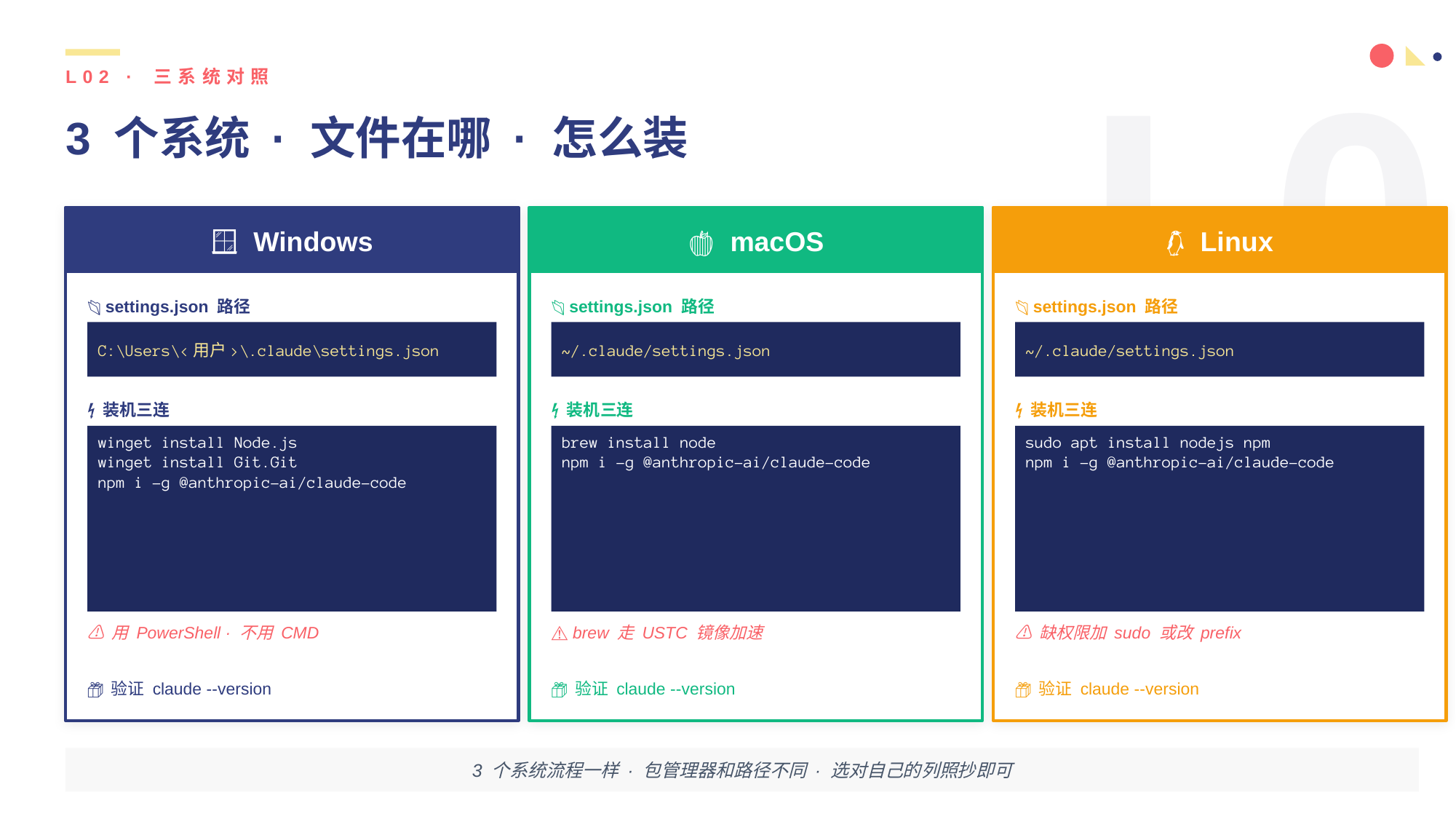

L02

L02 · 三系统对照
3 个系统 · 文件在哪 · 怎么装

🪟  Windows

🍎  macOS

🐧  Linux
📂 settings.json 路径
📂 settings.json 路径
📂 settings.json 路径

C:\Users\<用户>\.claude\settings.json

~/.claude/settings.json

~/.claude/settings.json
⚡ 装机三连
⚡ 装机三连
⚡ 装机三连

winget install Node.js
winget install Git.Git
npm i -g @anthropic-ai/claude-code
brew install node
npm i -g @anthropic-ai/claude-code
sudo apt install nodejs npm
npm i -g @anthropic-ai/claude-code
⚠ 用 PowerShell · 不用 CMD
⚠ brew 走 USTC 镜像加速
⚠ 缺权限加 sudo 或改 prefix
📦 验证 claude --version
📦 验证 claude --version
📦 验证 claude --version

3 个系统流程一样 · 包管理器和路径不同 · 选对自己的列照抄即可